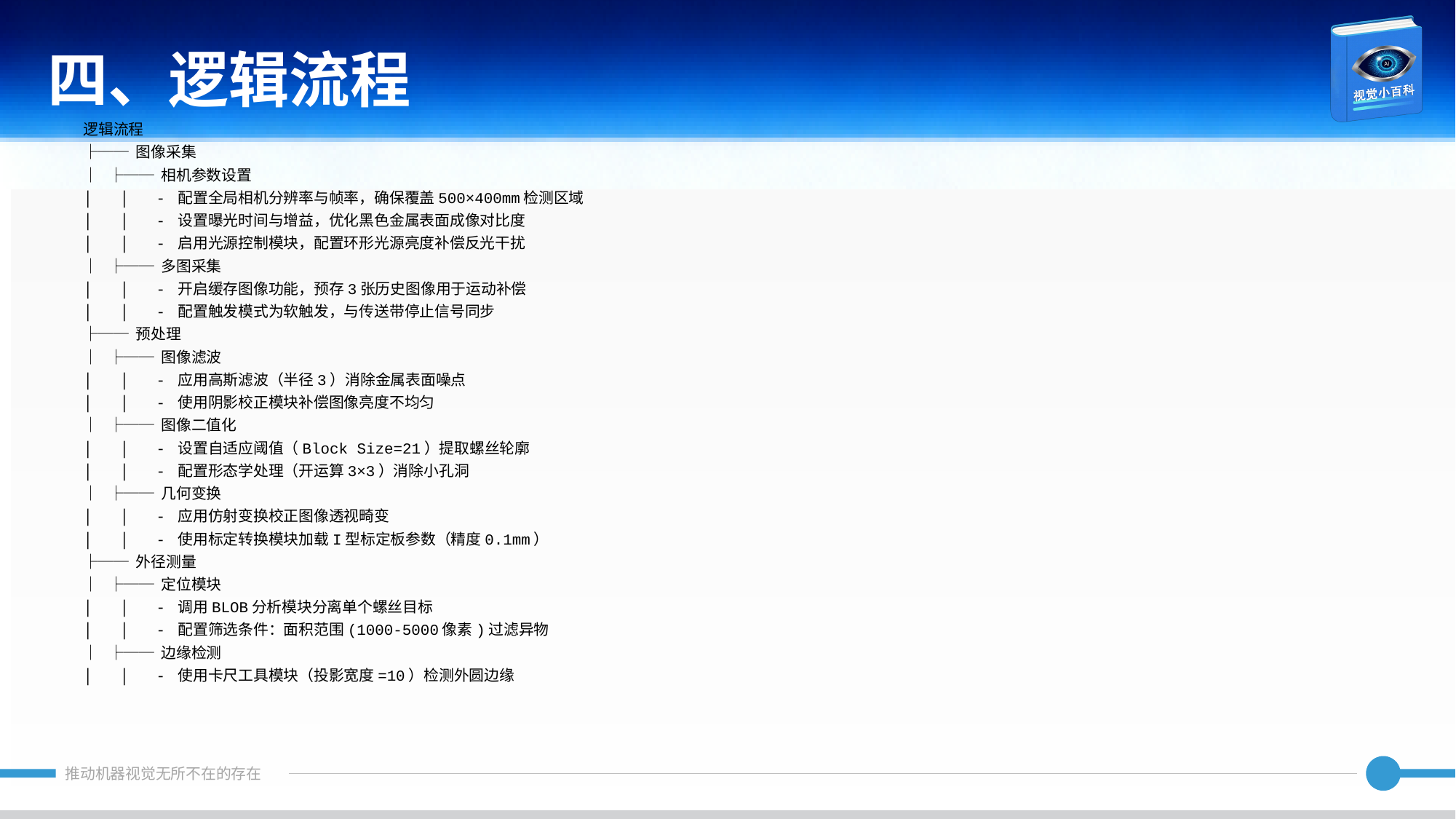

四、逻辑流程

逻辑流程
├── 图像采集
│   ├── 相机参数设置
│   │   - 配置全局相机分辨率与帧率，确保覆盖500×400mm检测区域
│   │   - 设置曝光时间与增益，优化黑色金属表面成像对比度
│   │   - 启用光源控制模块，配置环形光源亮度补偿反光干扰
│   ├── 多图采集
│   │   - 开启缓存图像功能，预存3张历史图像用于运动补偿
│   │   - 配置触发模式为软触发，与传送带停止信号同步
├── 预处理
│   ├── 图像滤波
│   │   - 应用高斯滤波（半径3）消除金属表面噪点
│   │   - 使用阴影校正模块补偿图像亮度不均匀
│   ├── 图像二值化
│   │   - 设置自适应阈值（Block Size=21）提取螺丝轮廓
│   │   - 配置形态学处理（开运算3×3）消除小孔洞
│   ├── 几何变换
│   │   - 应用仿射变换校正图像透视畸变
│   │   - 使用标定转换模块加载I型标定板参数（精度0.1mm）
├── 外径测量
│   ├── 定位模块
│   │   - 调用BLOB分析模块分离单个螺丝目标
│   │   - 配置筛选条件：面积范围(1000-5000像素)过滤异物
│   ├── 边缘检测
│   │   - 使用卡尺工具模块（投影宽度=10）检测外圆边缘
8